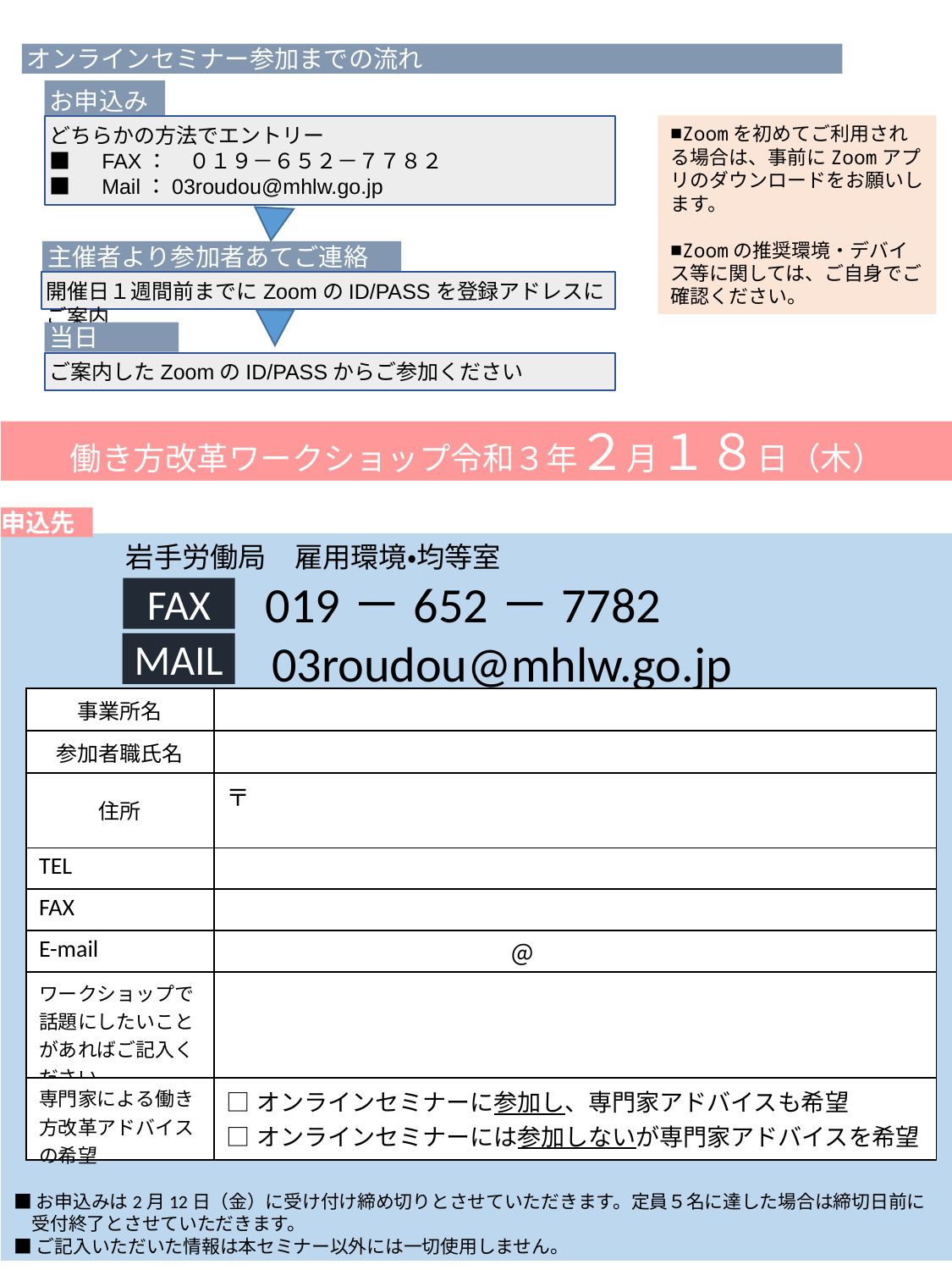

オンラインセミナー参加までの流れ
お申込み
■Zoomを初めてご利用される場合は、事前にZoomアプリのダウンロードをお願いします。

■Zoomの推奨環境・デバイス等に関しては、ご自身でご確認ください。
どちらかの方法でエントリー
■　FAX：　０１９－６５２－７７８２
■　Mail：03roudou@mhlw.go.jp

主催者より参加者あてご連絡
開催日１週間前までにZoomのID/PASSを登録アドレスにご案内

当日
ご案内したZoomのID/PASSからご参加ください
働き方改革ワークショップ令和３年２月１８日（木）
申込先
　　　　岩手労働局　雇用環境・均等室
　　　　　　　  019－652－7782
　　　　　03roudou@mhlw.go.jp

■お申込みは2月12日（金）に受け付け締め切りとさせていただきます。定員５名に達した場合は締切日前に
　受付終了とさせていただきます。
■ご記入いただいた情報は本セミナー以外には一切使用しません。

FAX
MAIL
| 事業所名 |  |
| --- | --- |
| 参加者職氏名 |  |
| 住所 | 〒 |
| TEL |  |
| FAX |  |
| E-mail | ＠ |
| ワークショップで話題にしたいことがあればご記入ください。 |  |
| 専門家による働き方改革アドバイスの希望 | □オンラインセミナーに参加し、専門家アドバイスも希望 □オンラインセミナーには参加しないが専門家アドバイスを希望 |